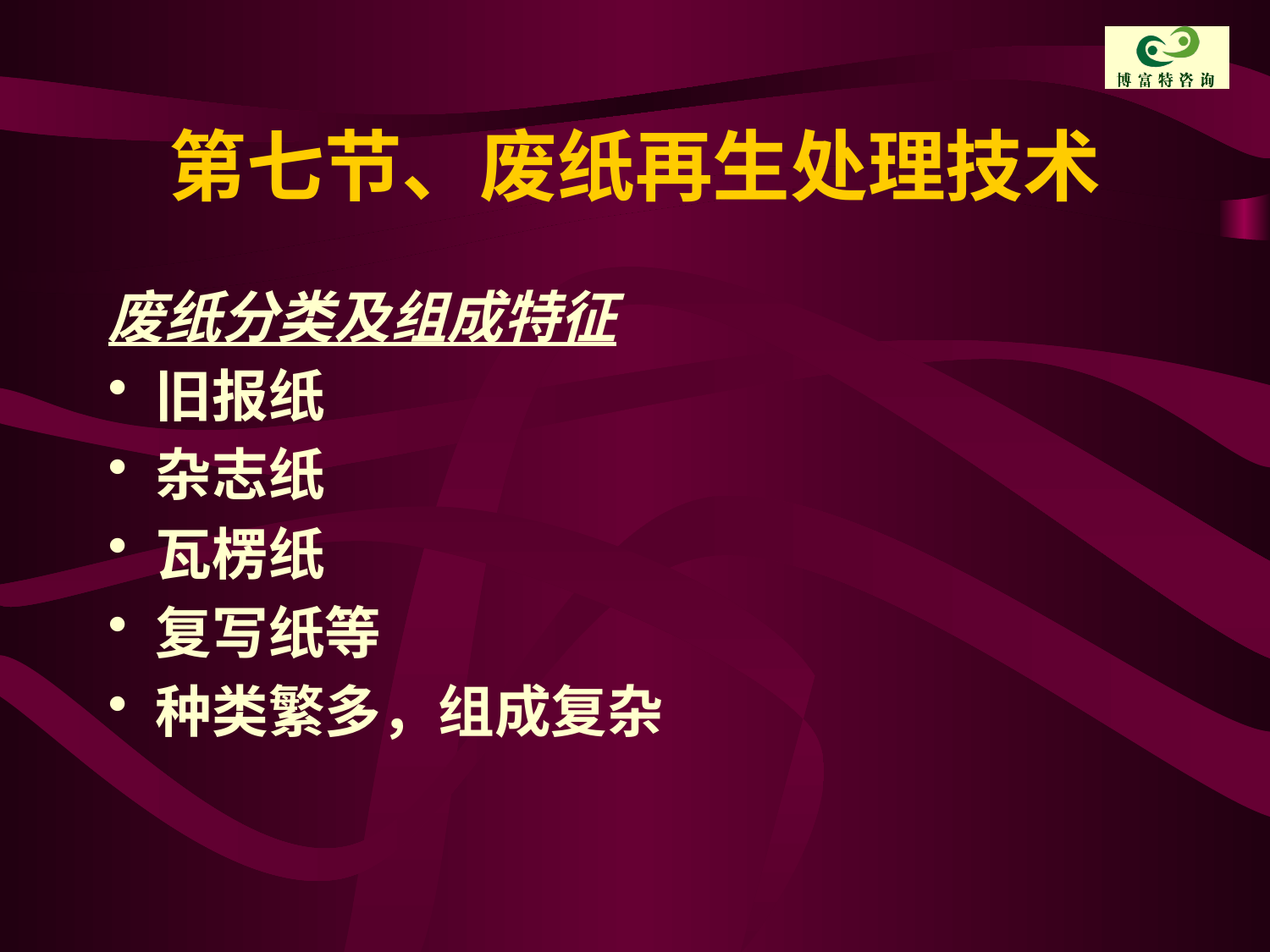

# 第七节、废纸再生处理技术
废纸分类及组成特征
旧报纸
杂志纸
瓦楞纸
复写纸等
种类繁多，组成复杂